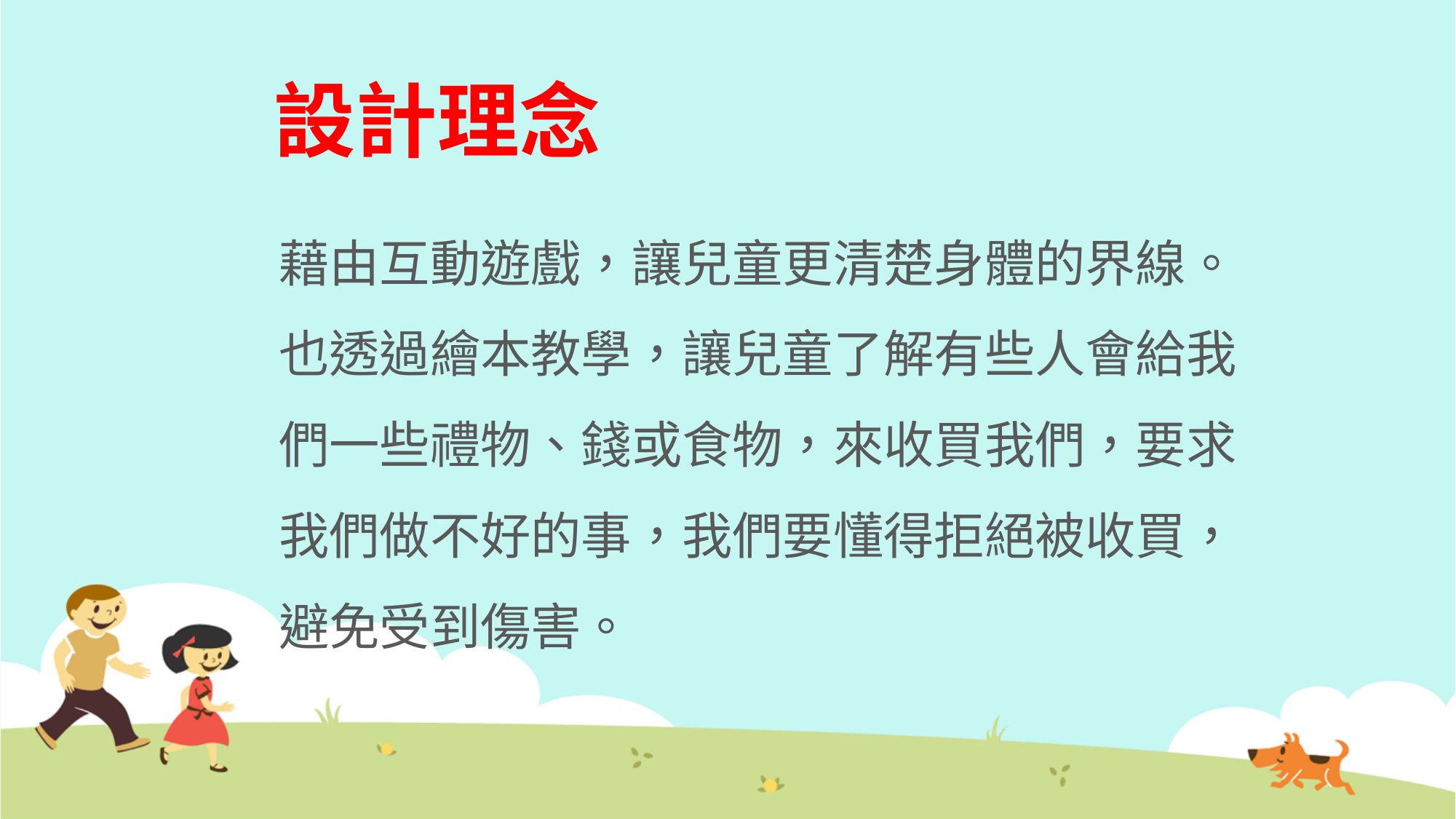

# 設計理念
藉由互動遊戲，讓兒童更清楚身體的界線。也透過繪本教學，讓兒童了解有些人會給我們一些禮物、錢或食物，來收買我們，要求我們做不好的事，我們要懂得拒絕被收買，避免受到傷害。